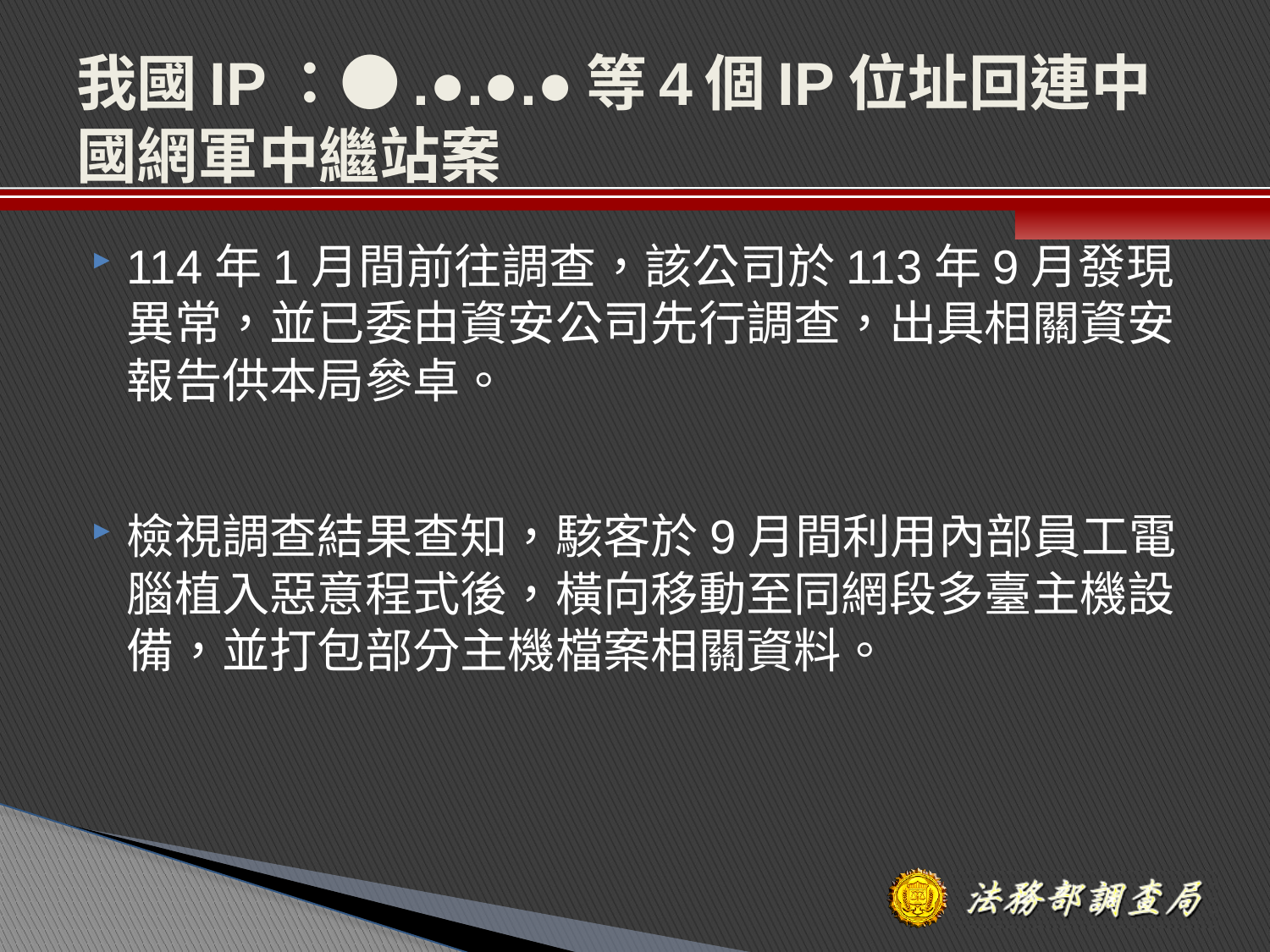

# 我國IP：●.●.●.●等4個IP位址回連中國網軍中繼站案
114年1月間前往調查，該公司於113年9月發現異常，並已委由資安公司先行調查，出具相關資安報告供本局參卓。

檢視調查結果查知，駭客於9月間利用內部員工電腦植入惡意程式後，橫向移動至同網段多臺主機設備，並打包部分主機檔案相關資料。